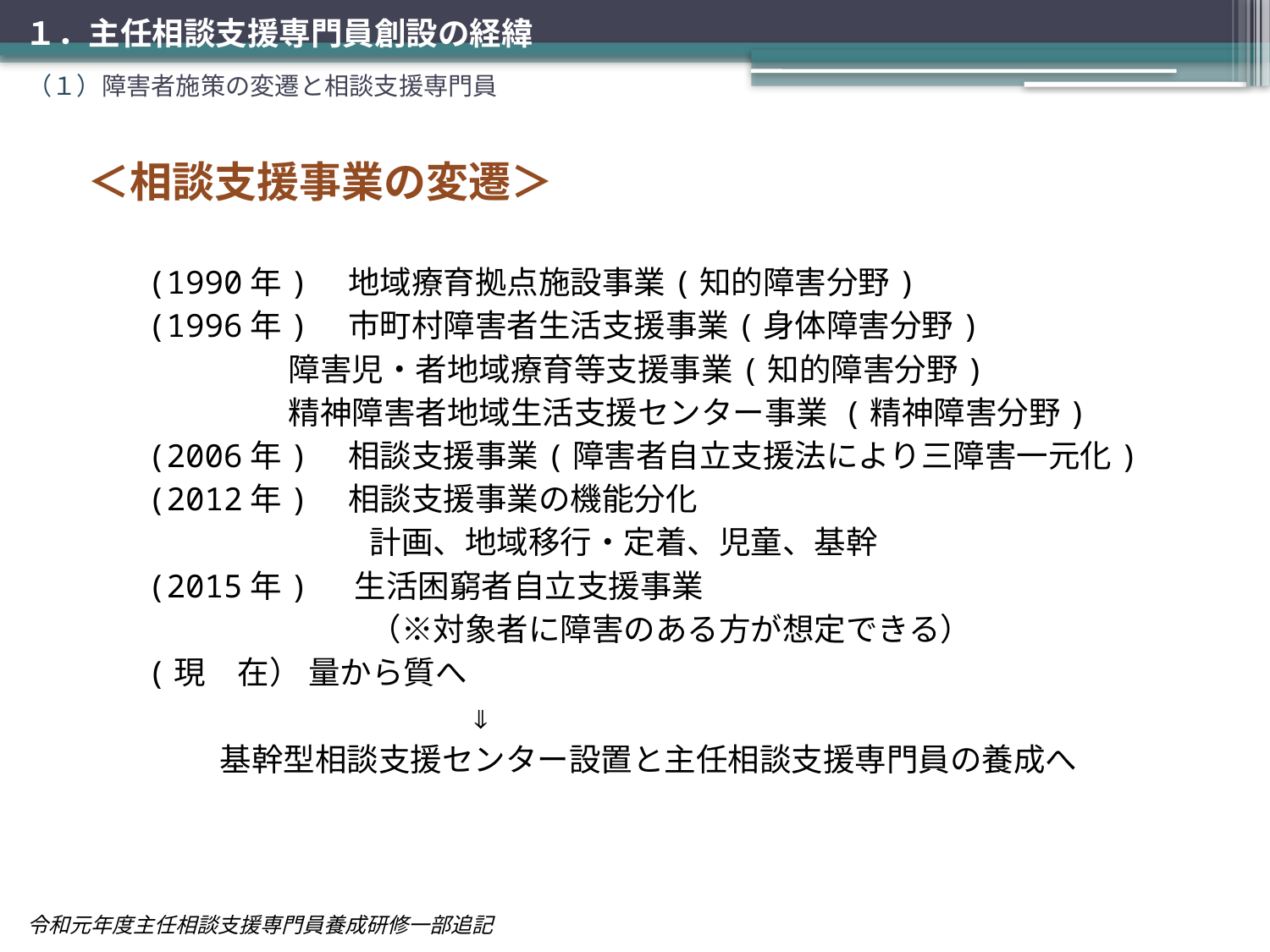

１．主任相談支援専門員創設の経緯
（１）障害者施策の変遷と相談支援専門員
# ＜相談支援事業の変遷＞
(1990年)　地域療育拠点施設事業(知的障害分野)
(1996年)　市町村障害者生活支援事業(身体障害分野)
　　　　  障害児・者地域療育等支援事業(知的障害分野)
　　　　  精神障害者地域生活支援センター事業 (精神障害分野)
(2006年)　相談支援事業(障害者自立支援法により三障害一元化)
(2012年)　相談支援事業の機能分化
　　　　　　　計画、地域移行・定着、児童、基幹
(2015年)  生活困窮者自立支援事業
　　　　　　　（※対象者に障害のある方が想定できる）
(現　在） 量から質へ
                 ⇓
         基幹型相談支援センター設置と主任相談支援専門員の養成へ

令和元年度主任相談支援専門員養成研修一部追記